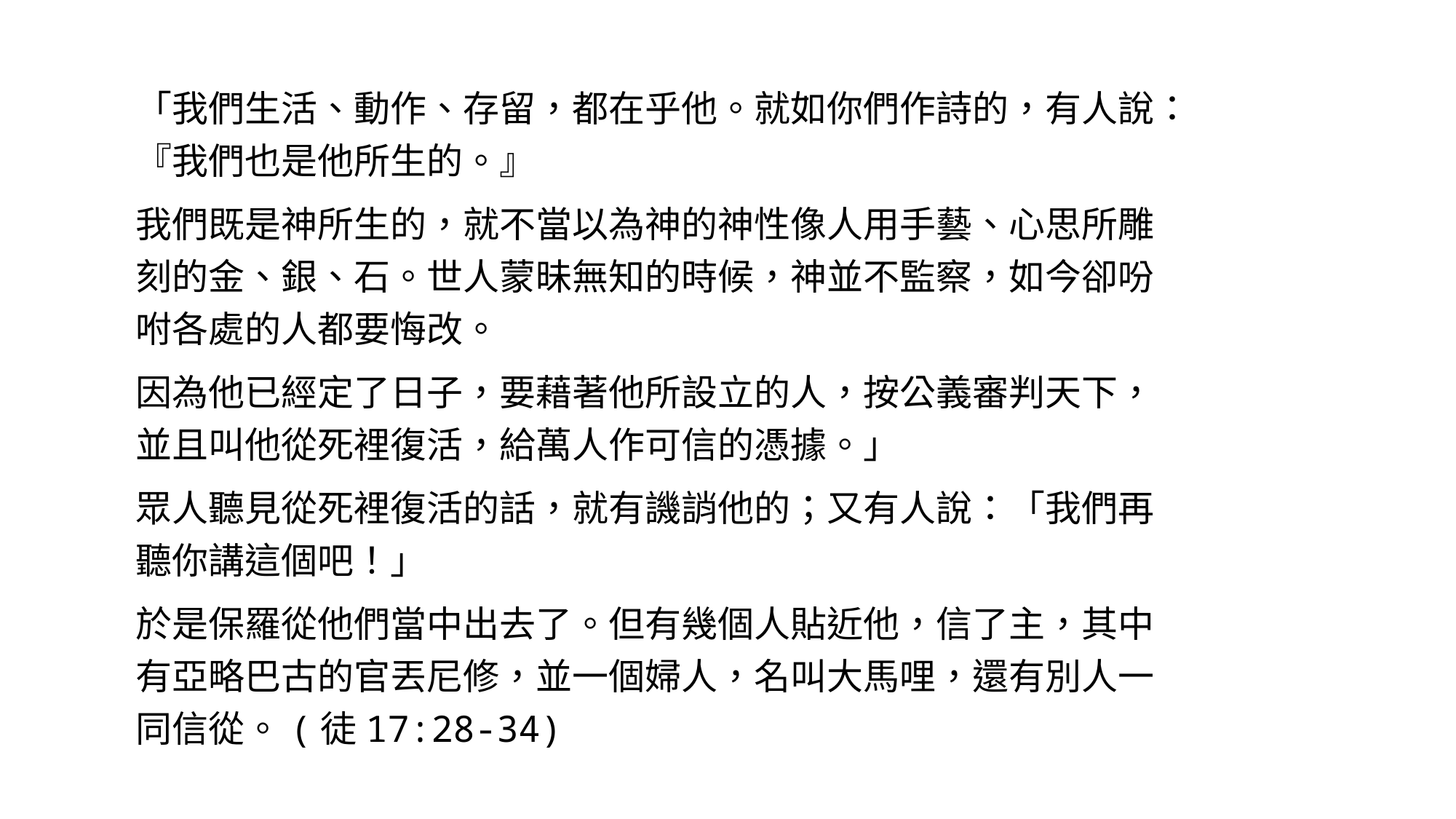

「我們生活、動作、存留，都在乎他。就如你們作詩的，有人說：『我們也是他所生的。』
我們既是神所生的，就不當以為神的神性像人用手藝、心思所雕刻的金、銀、石。世人蒙昧無知的時候，神並不監察，如今卻吩咐各處的人都要悔改。
因為他已經定了日子，要藉著他所設立的人，按公義審判天下，並且叫他從死裡復活，給萬人作可信的憑據。」
眾人聽見從死裡復活的話，就有譏誚他的；又有人說：「我們再聽你講這個吧！」
於是保羅從他們當中出去了。但有幾個人貼近他，信了主，其中有亞略巴古的官丟尼修，並一個婦人，名叫大馬哩，還有別人一同信從。(徒17:28-34)